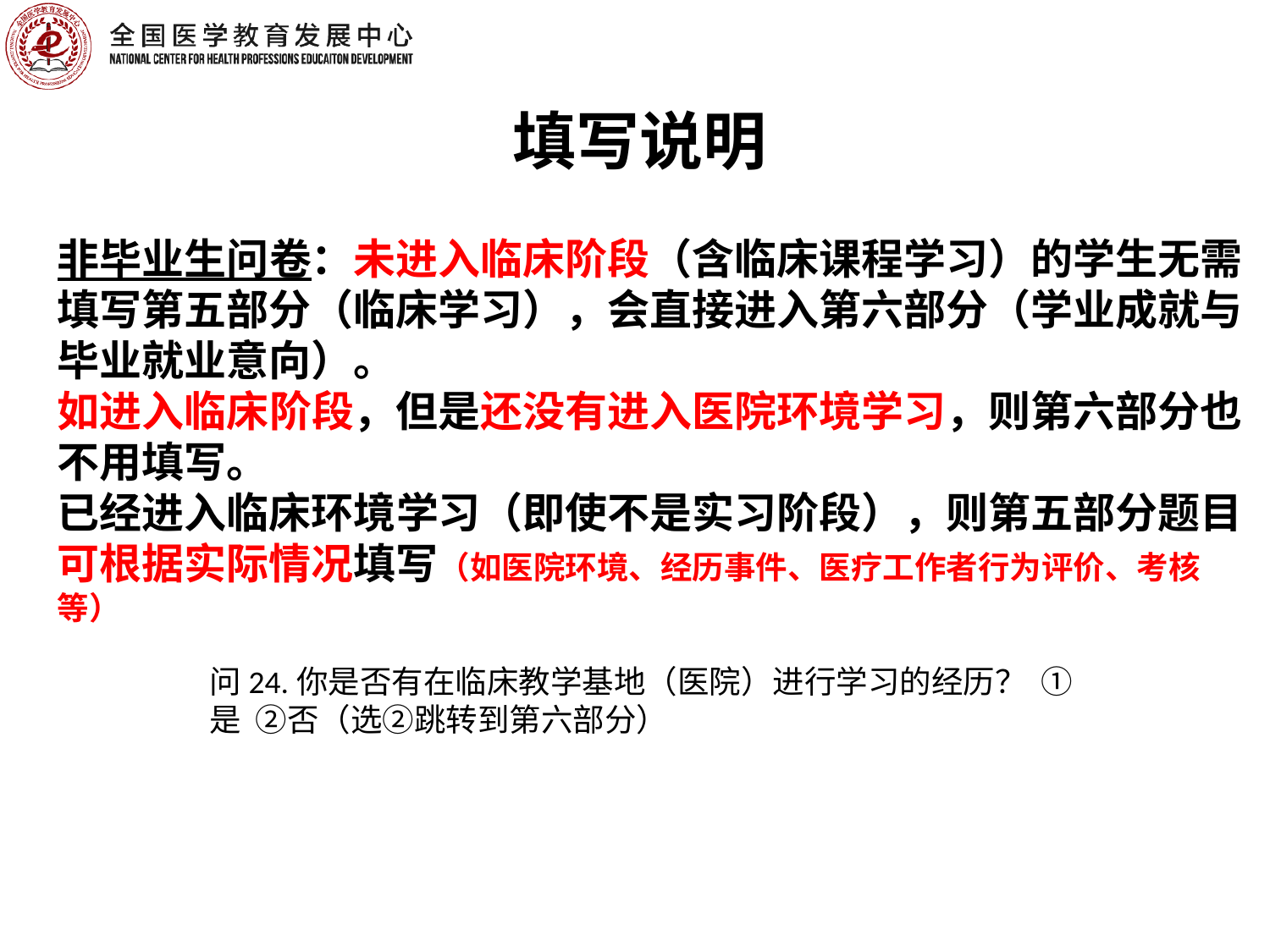

# 填写说明
非毕业生问卷：未进入临床阶段（含临床课程学习）的学生无需填写第五部分（临床学习），会直接进入第六部分（学业成就与毕业就业意向）。
如进入临床阶段，但是还没有进入医院环境学习，则第六部分也不用填写。
已经进入临床环境学习（即使不是实习阶段），则第五部分题目可根据实际情况填写（如医院环境、经历事件、医疗工作者行为评价、考核等）
问24.你是否有在临床教学基地（医院）进行学习的经历？  ①是  ②否（选②跳转到第六部分）